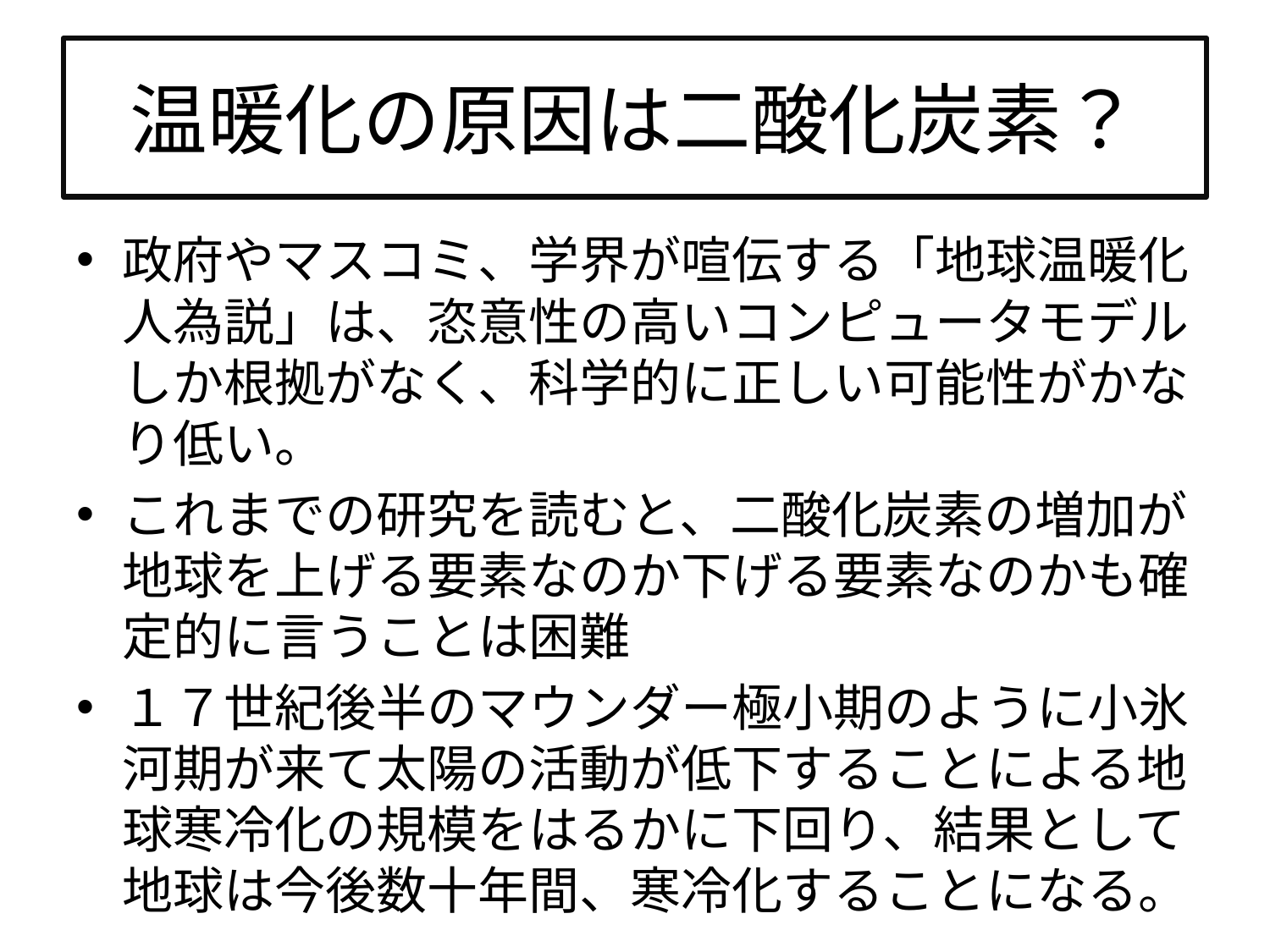

# 温暖化の原因は二酸化炭素？
政府やマスコミ、学界が喧伝する「地球温暖化人為説」は、恣意性の高いコンピュータモデルしか根拠がなく、科学的に正しい可能性がかなり低い。
これまでの研究を読むと、二酸化炭素の増加が地球を上げる要素なのか下げる要素なのかも確定的に言うことは困難
１７世紀後半のマウンダー極小期のように小氷河期が来て太陽の活動が低下することによる地球寒冷化の規模をはるかに下回り、結果として地球は今後数十年間、寒冷化することになる。